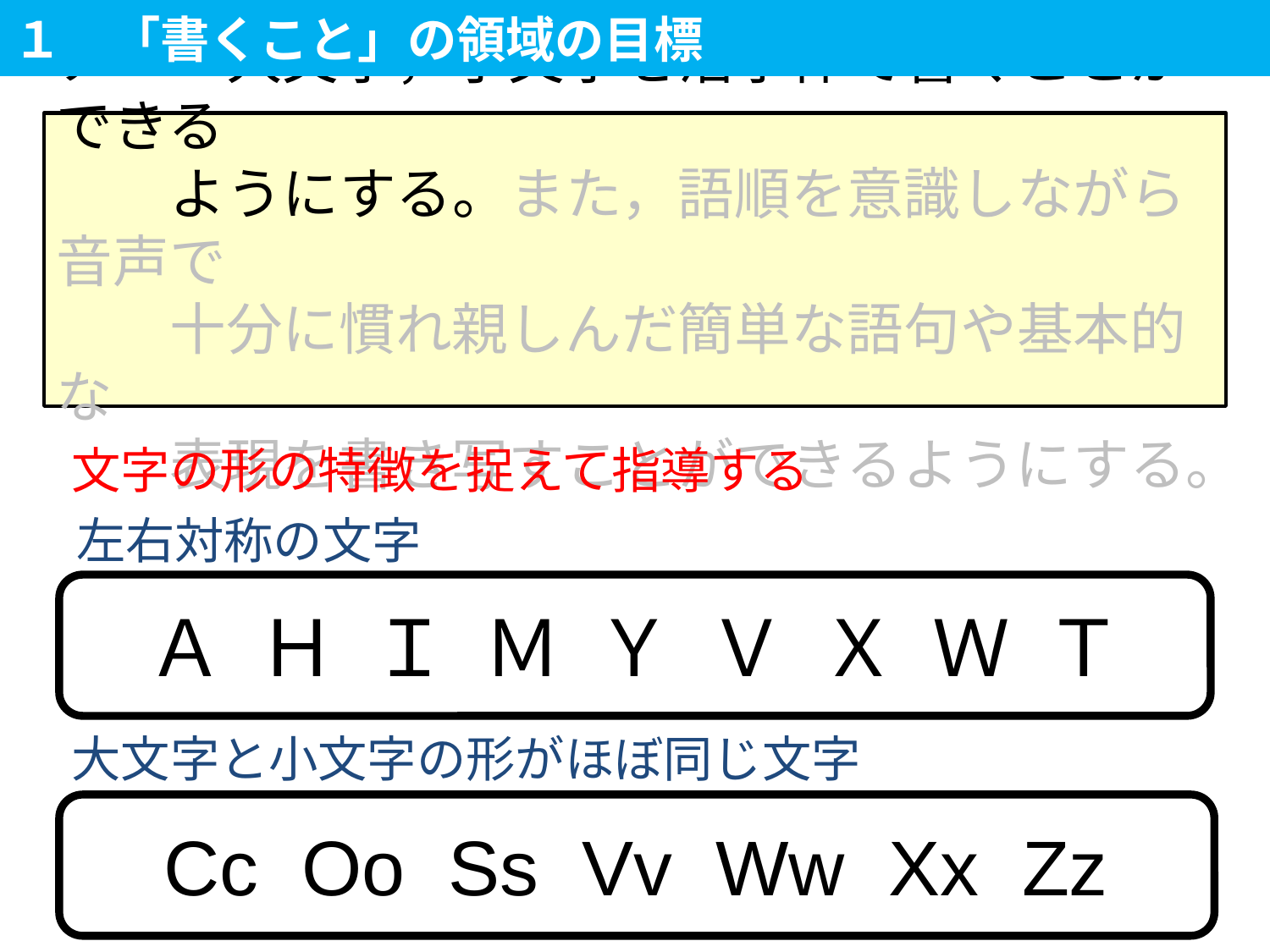

１　「書くこと」の領域の目標
ア　　大文字，小文字を活字体で書くことができる
　　ようにする。また，語順を意識しながら音声で
　　十分に慣れ親しんだ簡単な語句や基本的な
　　表現を書き写すことができるようにする。
文字の形の特徴を捉えて指導する
左右対称の文字
Ａ  Ｈ  Ｉ  Ｍ  Ｙ  Ｖ  Ｘ  Ｗ  Ｔ
大文字と小文字の形がほぼ同じ文字
Cc  Oo  Ss  Vv  Ww  Xx  Zz